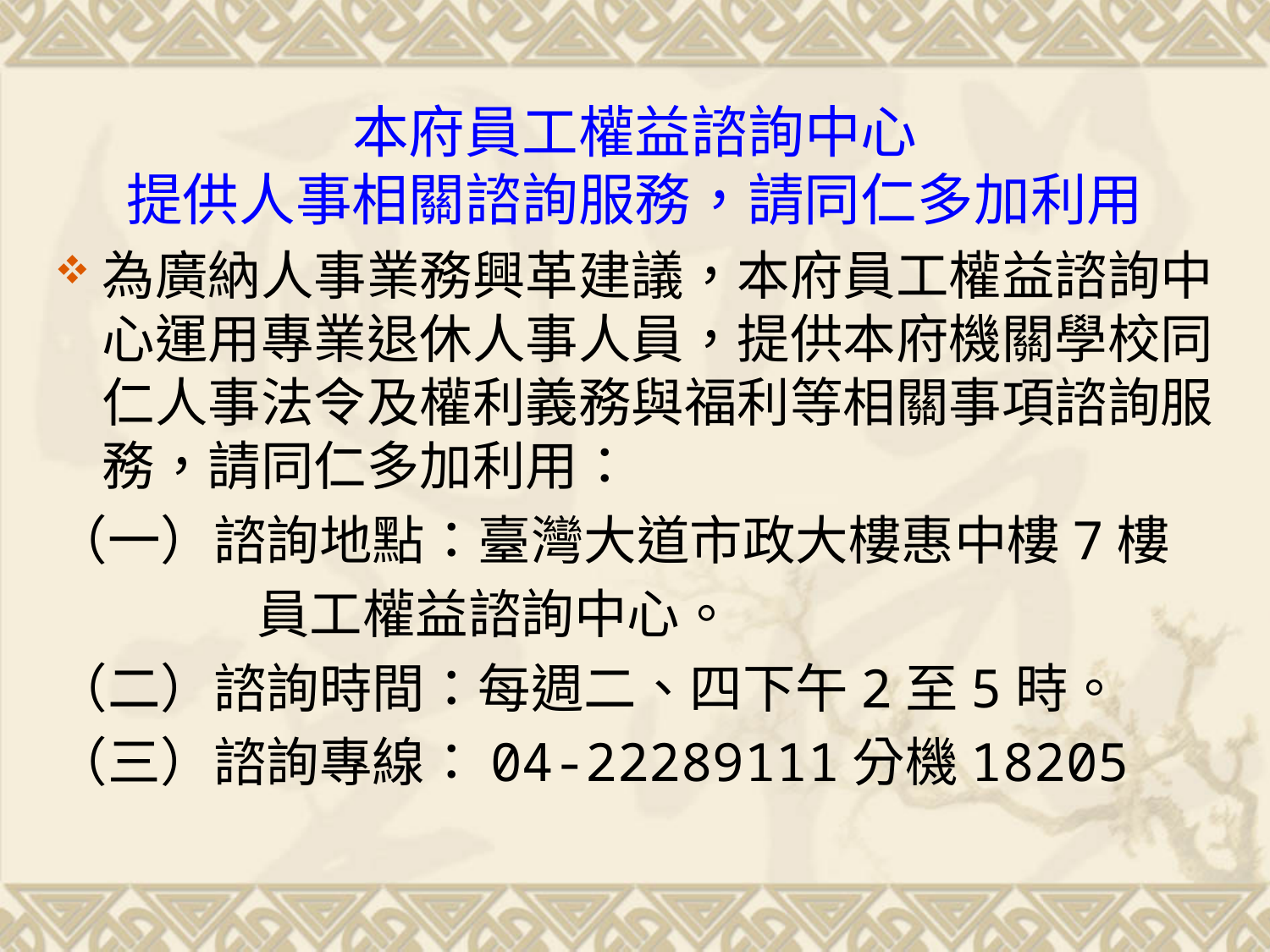

本府員工權益諮詢中心
提供人事相關諮詢服務，請同仁多加利用
為廣納人事業務興革建議，本府員工權益諮詢中心運用專業退休人事人員，提供本府機關學校同仁人事法令及權利義務與福利等相關事項諮詢服務，請同仁多加利用：
（一）諮詢地點：臺灣大道市政大樓惠中樓7樓
                員工權益諮詢中心。
（二）諮詢時間：每週二、四下午2至5時。
（三）諮詢專線：04-22289111分機18205